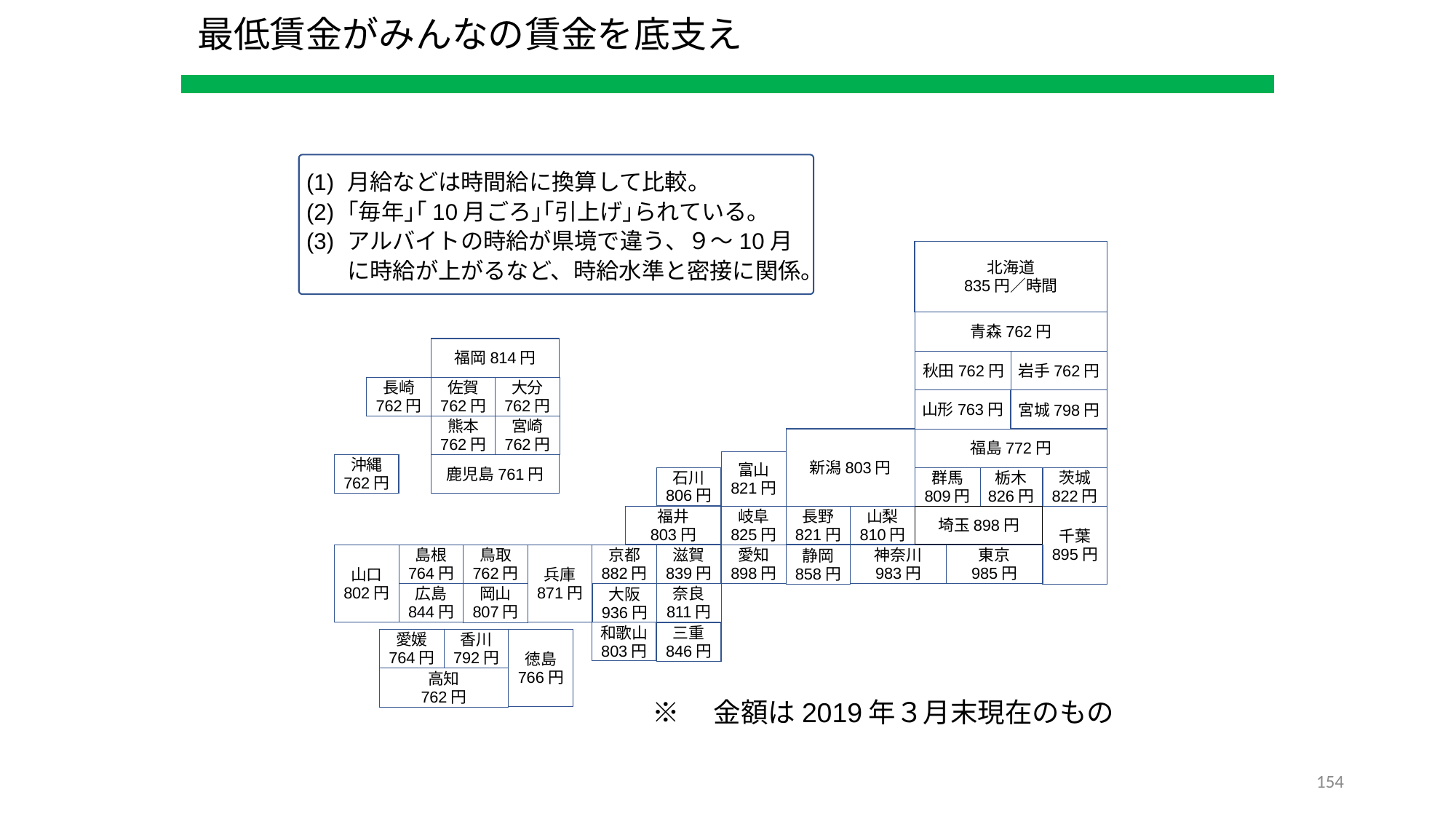

最低賃金がみんなの賃金を底支え

月給などは時間給に換算して比較。
｢毎年｣｢10月ごろ｣｢引上げ｣られている。
アルバイトの時給が県境で違う、９～10月に時給が上がるなど、時給水準と密接に関係。
北海道
835円／時間
青森762円
福岡814円
岩手762円
秋田762円
長崎
762円
佐賀
762円
大分
762円
宮城798円
山形763円
熊本
762円
宮崎
762円
新潟803円
福島772円
富山
821円
沖縄
762円
鹿児島761円
群馬
809円
栃木
826円
茨城
822円
石川
806円
岐阜
825円
福井
803円
長野
821円
山梨
810円
埼玉898円
千葉
895円
東京
985円
神奈川
983円
島根
764円
滋賀
839円
愛知
898円
山口
802円
京都
882円
静岡
858円
鳥取
762円
兵庫
871円
岡山
807円
大阪
936円
奈良
811円
広島
844円
和歌山
803円
三重
846円
愛媛
764円
香川
792円
徳島
766円
高知
762円
※　金額は2019年３月末現在のもの
154